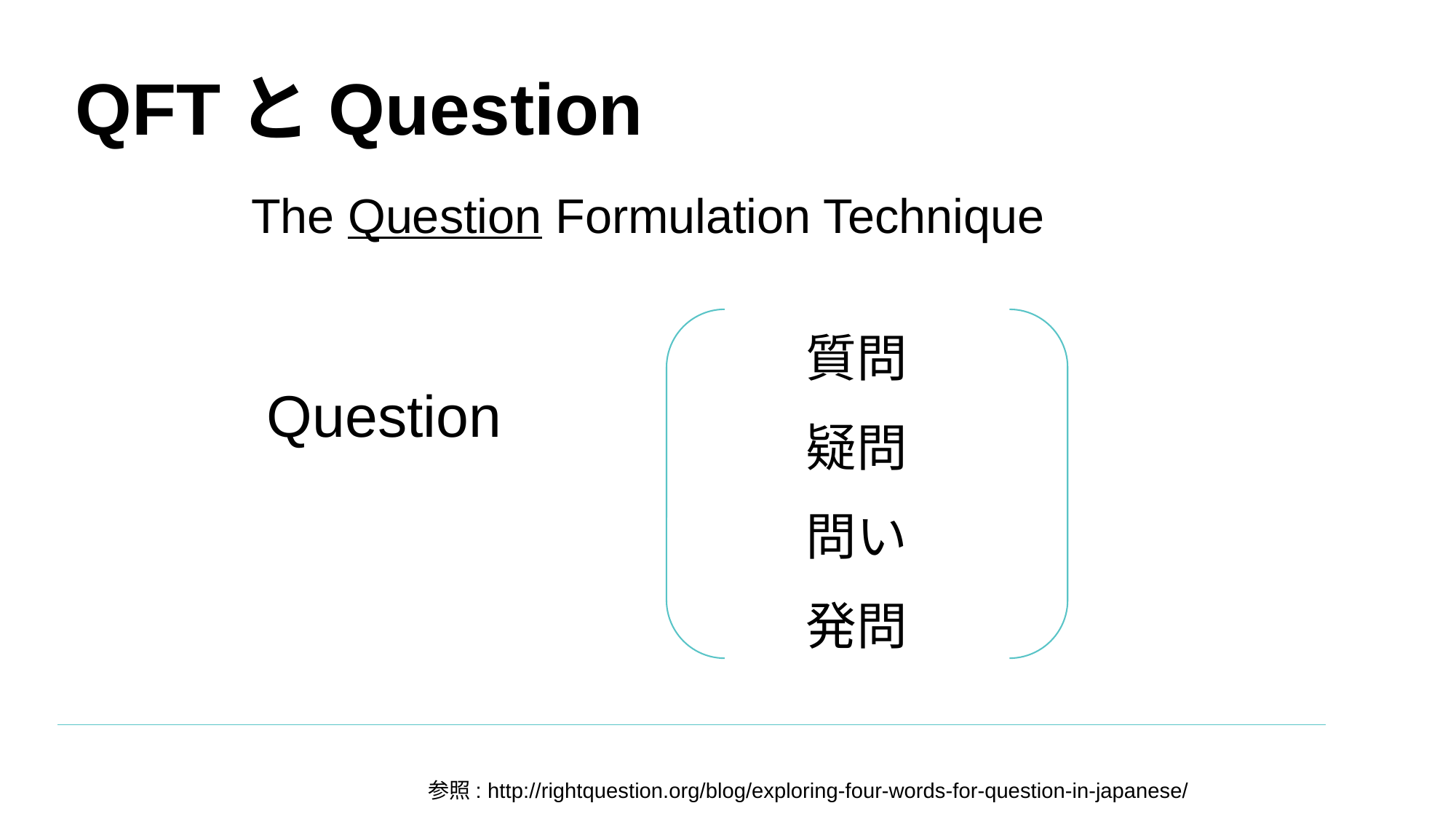

QFTとQuestion
The Question Formulation Technique

質問
疑問
問い
発問

Question

参照: http://rightquestion.org/blog/exploring-four-words-for-question-in-japanese/